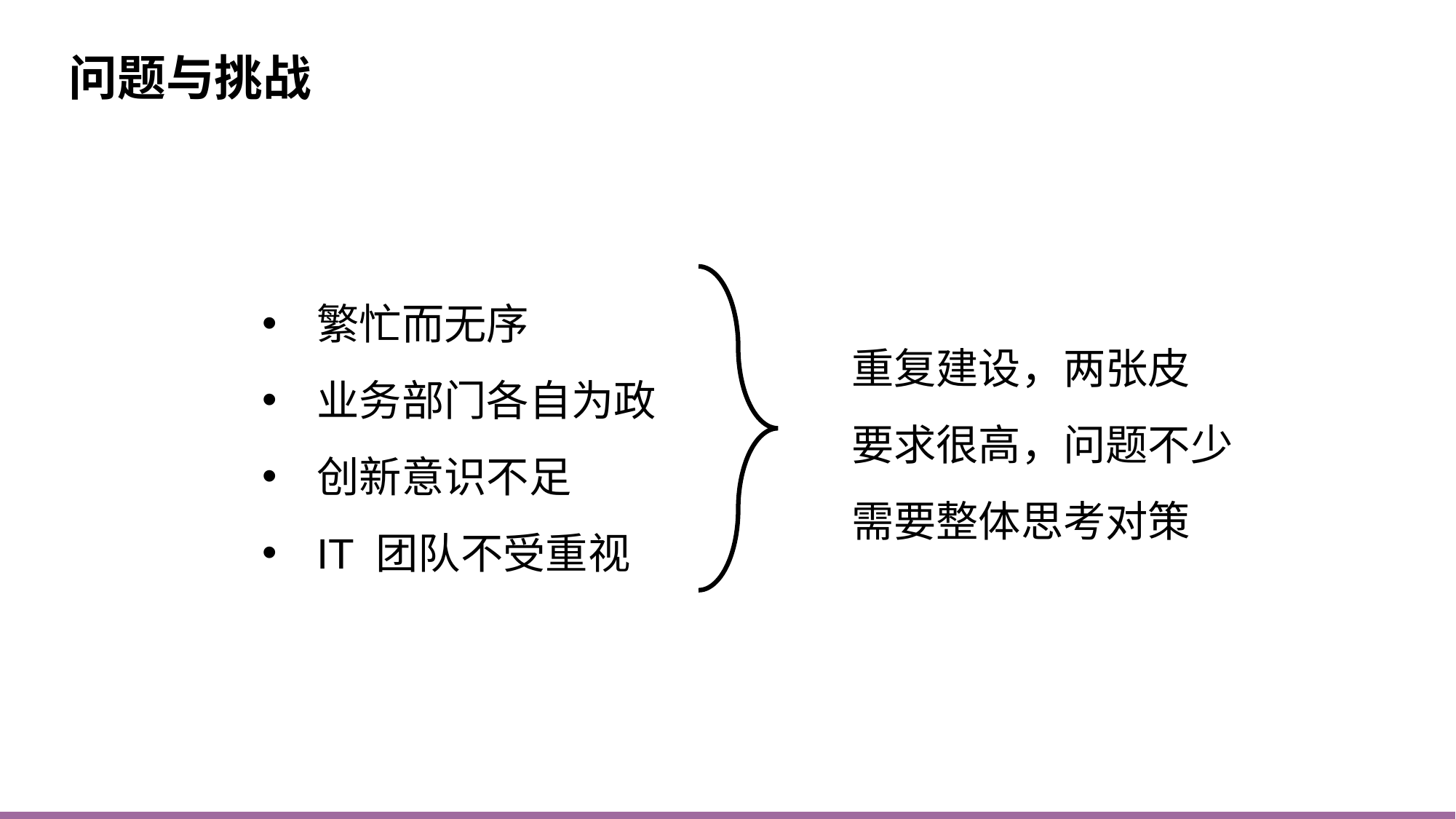

问题与挑战
繁忙而无序
业务部门各自为政
创新意识不足
IT 团队不受重视

重复建设，两张皮
要求很高，问题不少
需要整体思考对策